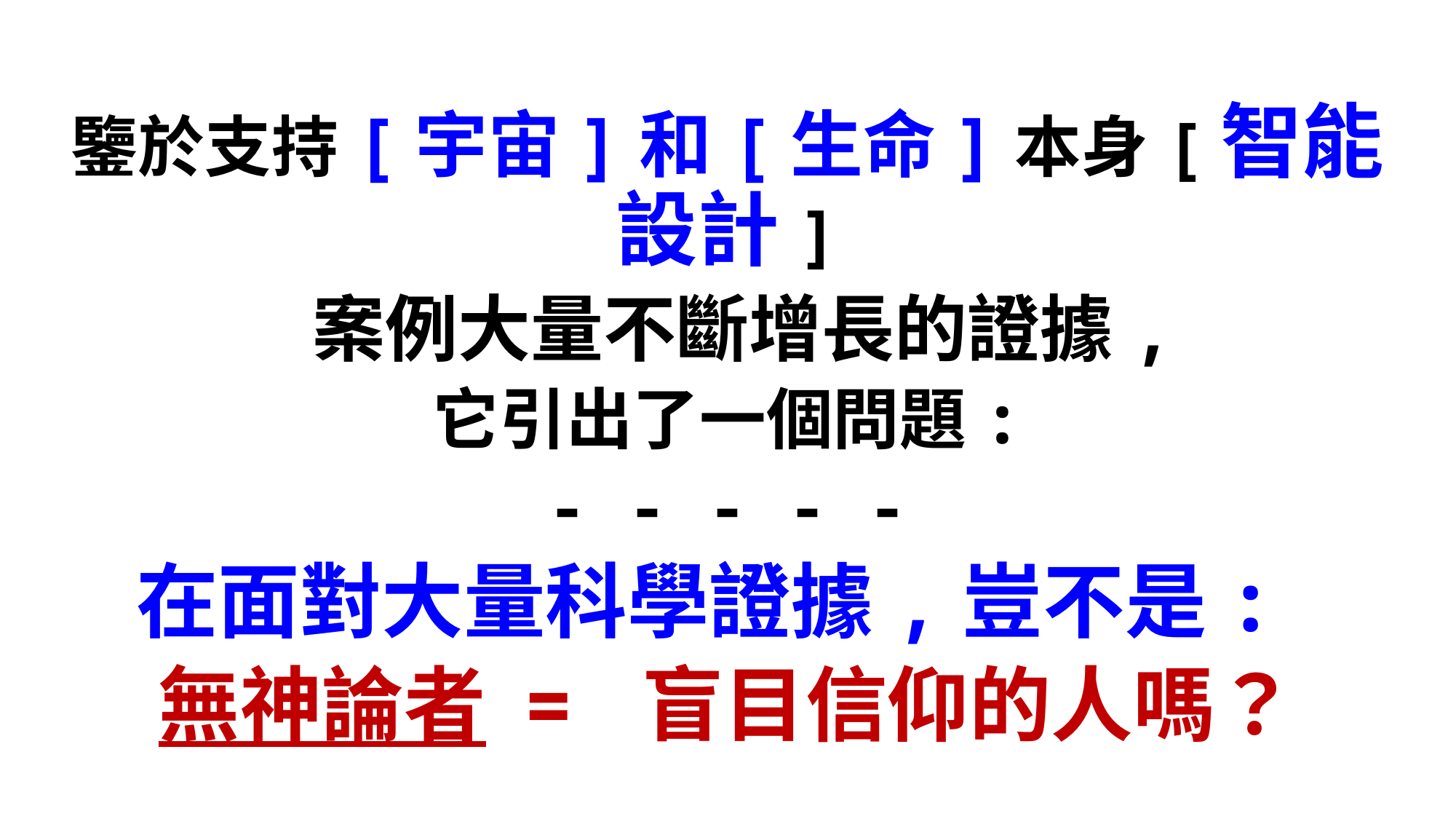

鑒於支持[宇宙]和[生命]本身[智能設計]
 案例大量不斷增長的證據,
它引出了一個問題:
- - - - -
在面對大量科學證據,豈不是:
無神論者 = 盲目信仰的人嗎？